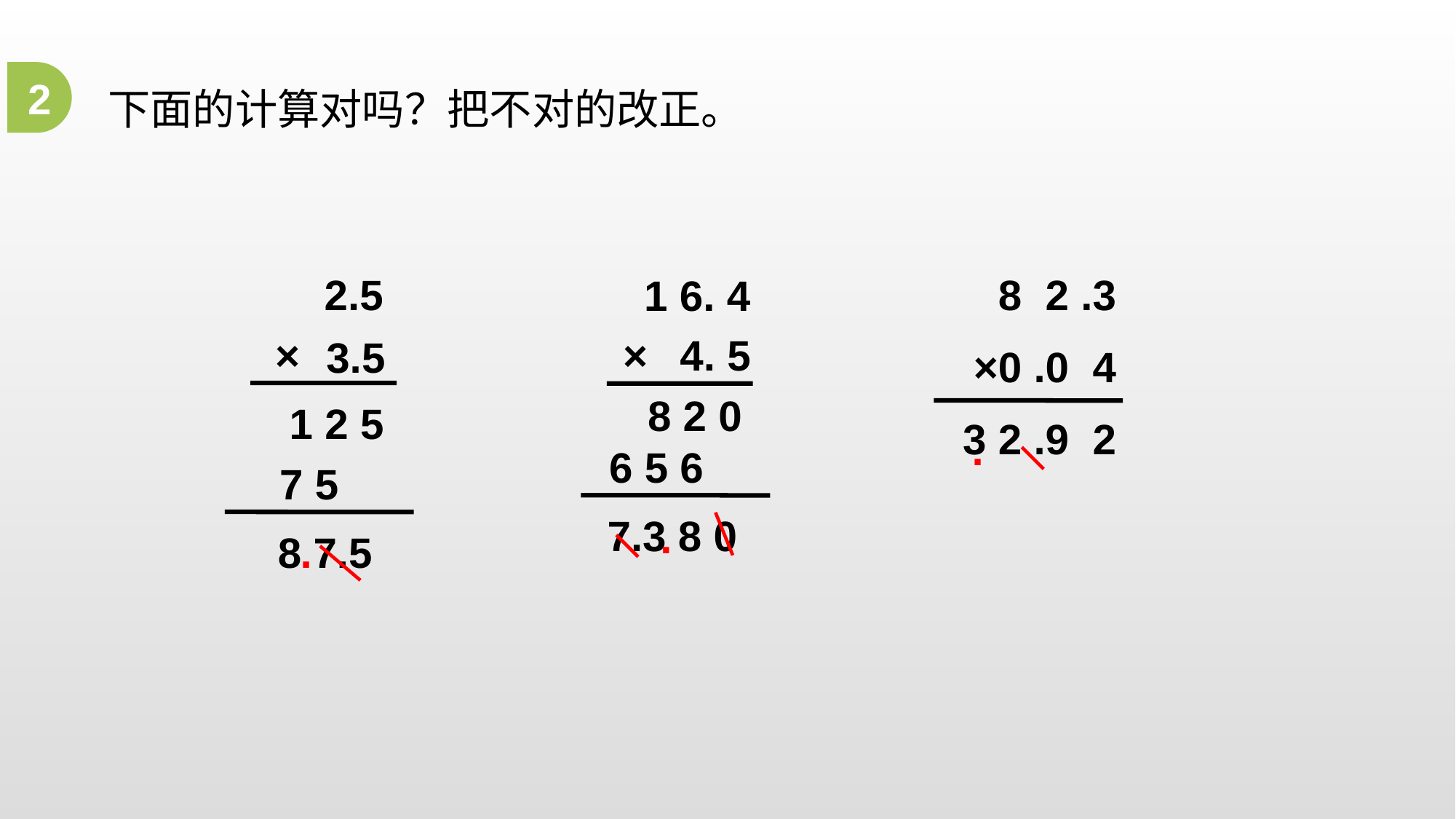

下面的计算对吗？把不对的改正。
2
2.5
8  2 .3
×0 .0  4
3 2 .9  2
1 6. 4
×
×
4. 5
3.5

8 2 0
1 2 5

.
 6 5 6
7 5

7.3 8 0
.

.
8 7.5